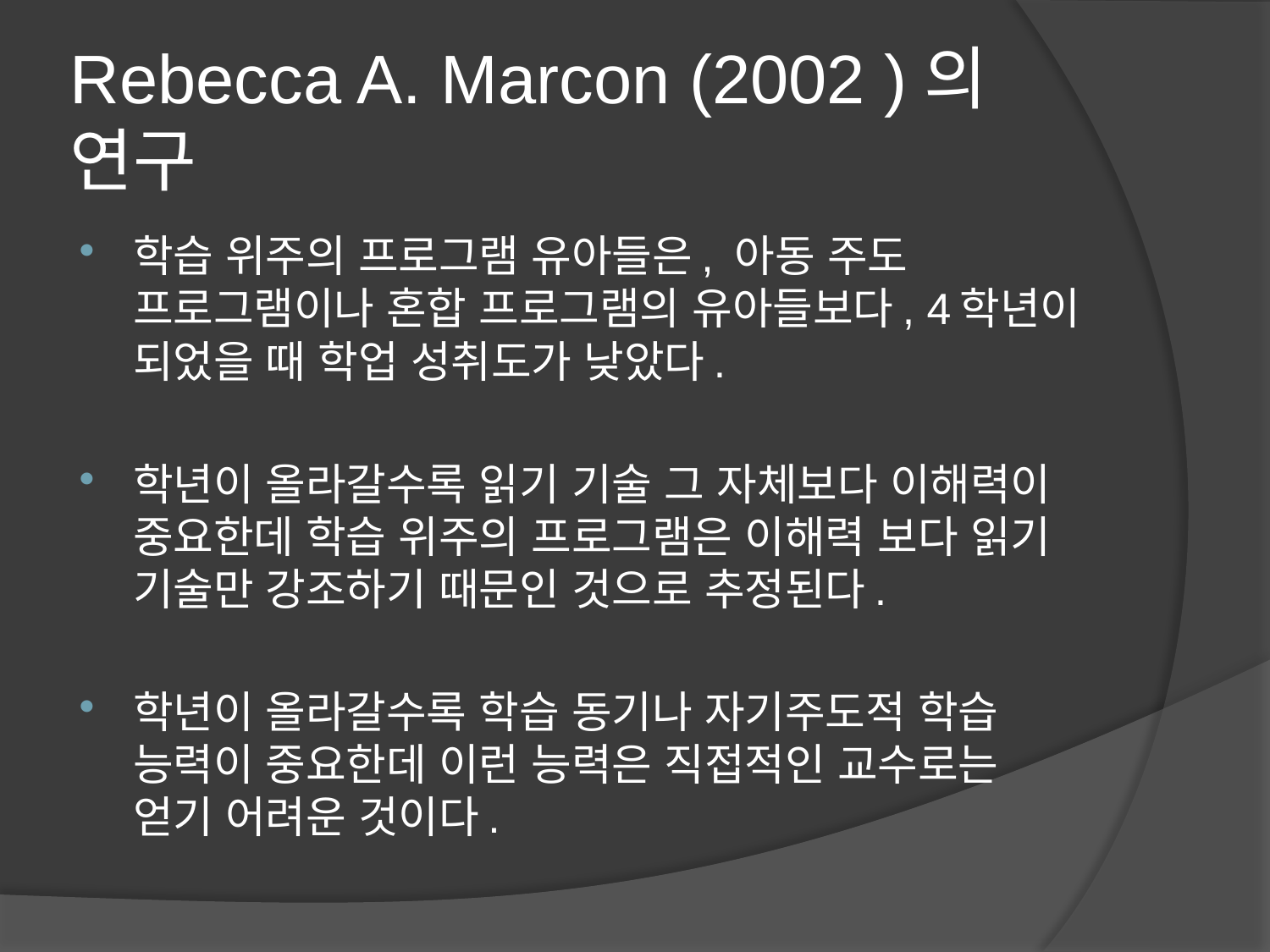

# Rebecca A. Marcon (2002 )의 연구
학습 위주의 프로그램 유아들은, 아동 주도 프로그램이나 혼합 프로그램의 유아들보다, 4학년이 되었을 때 학업 성취도가 낮았다.

학년이 올라갈수록 읽기 기술 그 자체보다 이해력이 중요한데 학습 위주의 프로그램은 이해력 보다 읽기 기술만 강조하기 때문인 것으로 추정된다.

학년이 올라갈수록 학습 동기나 자기주도적 학습 능력이 중요한데 이런 능력은 직접적인 교수로는 얻기 어려운 것이다.